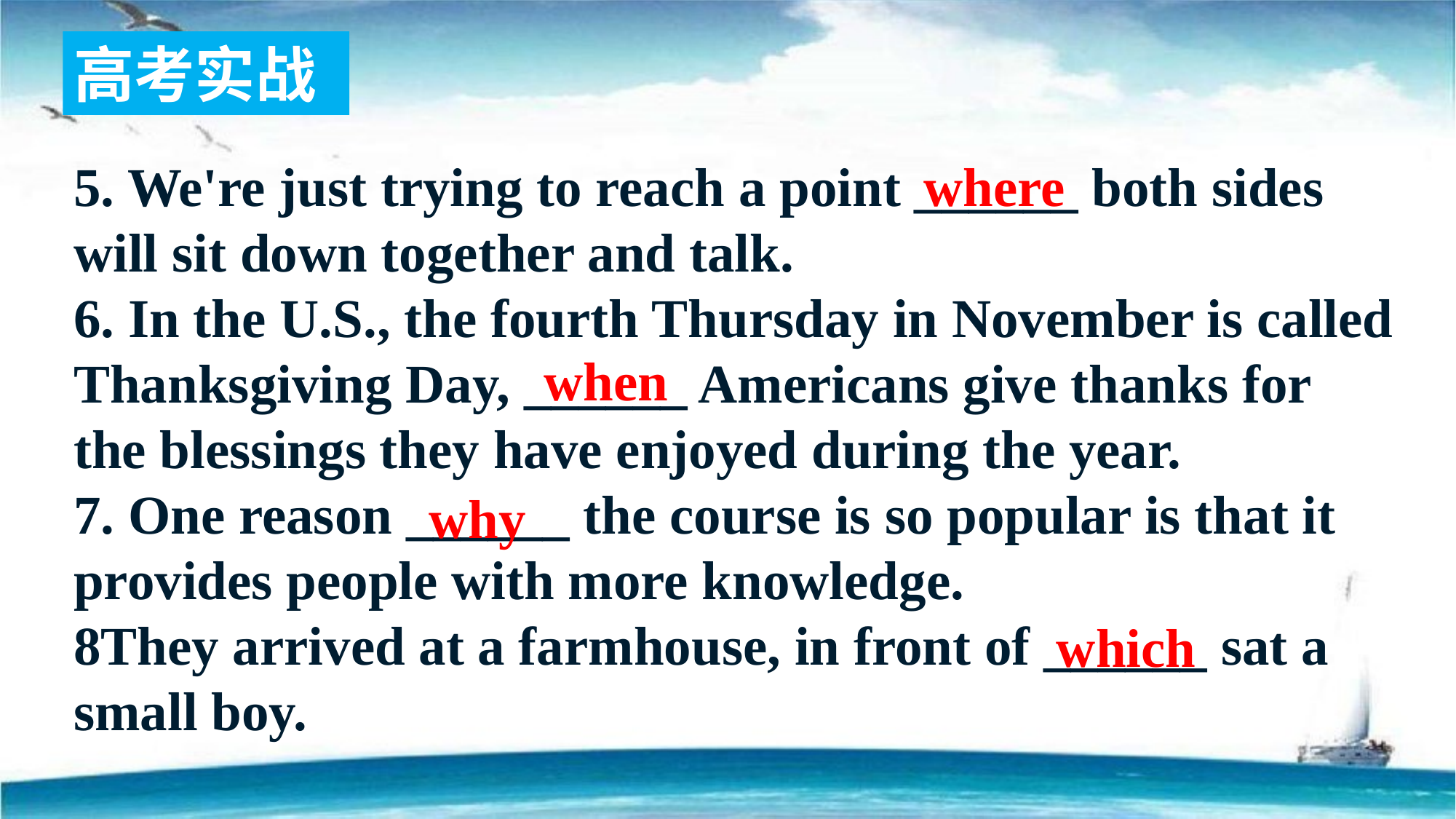

高考实战
5. We're just trying to reach a point ______ both sides will sit down together and talk.
6. In the U.S., the fourth Thursday in November is called Thanksgiving Day, ______ Americans give thanks for the blessings they have enjoyed during the year.
7. One reason ______ the course is so popular is that it provides people with more knowledge.
8They arrived at a farmhouse, in front of ______ sat a small boy.
where
when
why
which